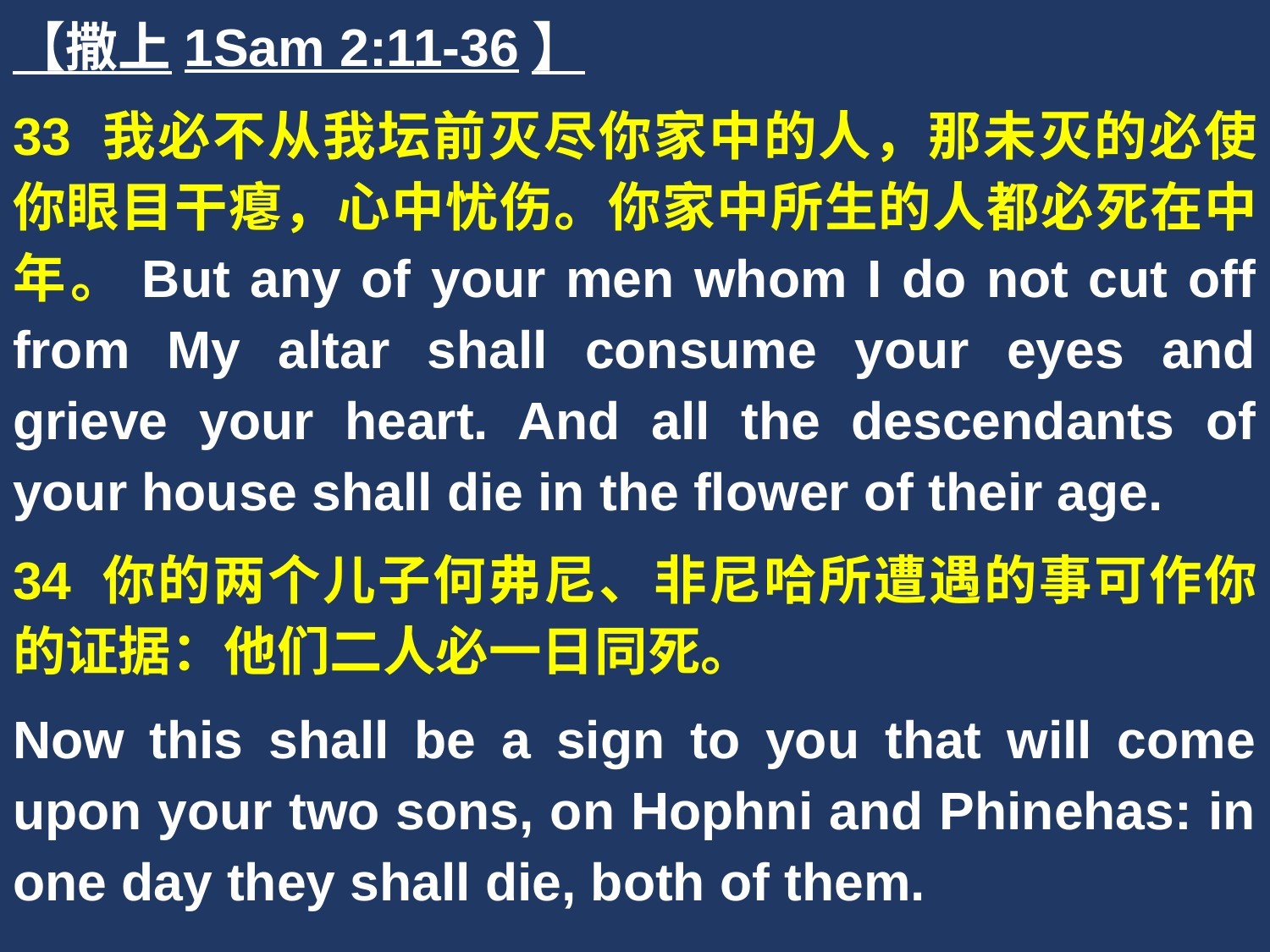

【撒上1Sam 2:11-36】
33 我必不从我坛前灭尽你家中的人，那未灭的必使你眼目干瘪，心中忧伤。你家中所生的人都必死在中年。But any of your men whom I do not cut off from My altar shall consume your eyes and grieve your heart. And all the descendants of your house shall die in the flower of their age.
34 你的两个儿子何弗尼、非尼哈所遭遇的事可作你的证据：他们二人必一日同死。
Now this shall be a sign to you that will come upon your two sons, on Hophni and Phinehas: in one day they shall die, both of them.